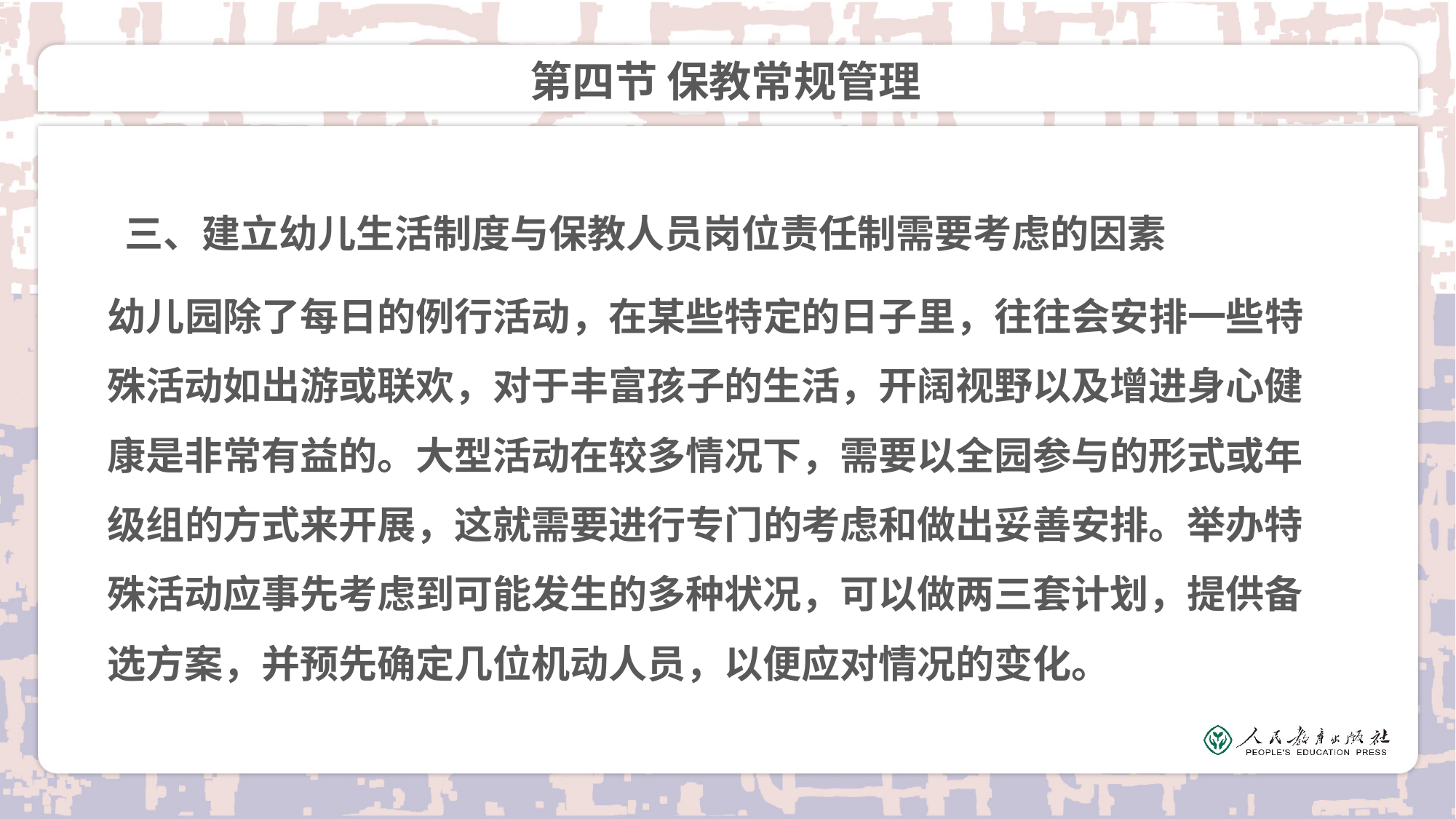

# 第四节 保教常规管理
 三、建立幼儿生活制度与保教人员岗位责任制需要考虑的因素
幼儿园除了每日的例行活动，在某些特定的日子里，往往会安排一些特殊活动如出游或联欢，对于丰富孩子的生活，开阔视野以及增进身心健康是非常有益的。大型活动在较多情况下，需要以全园参与的形式或年级组的方式来开展，这就需要进行专门的考虑和做出妥善安排。举办特殊活动应事先考虑到可能发生的多种状况，可以做两三套计划，提供备选方案，并预先确定几位机动人员，以便应对情况的变化。